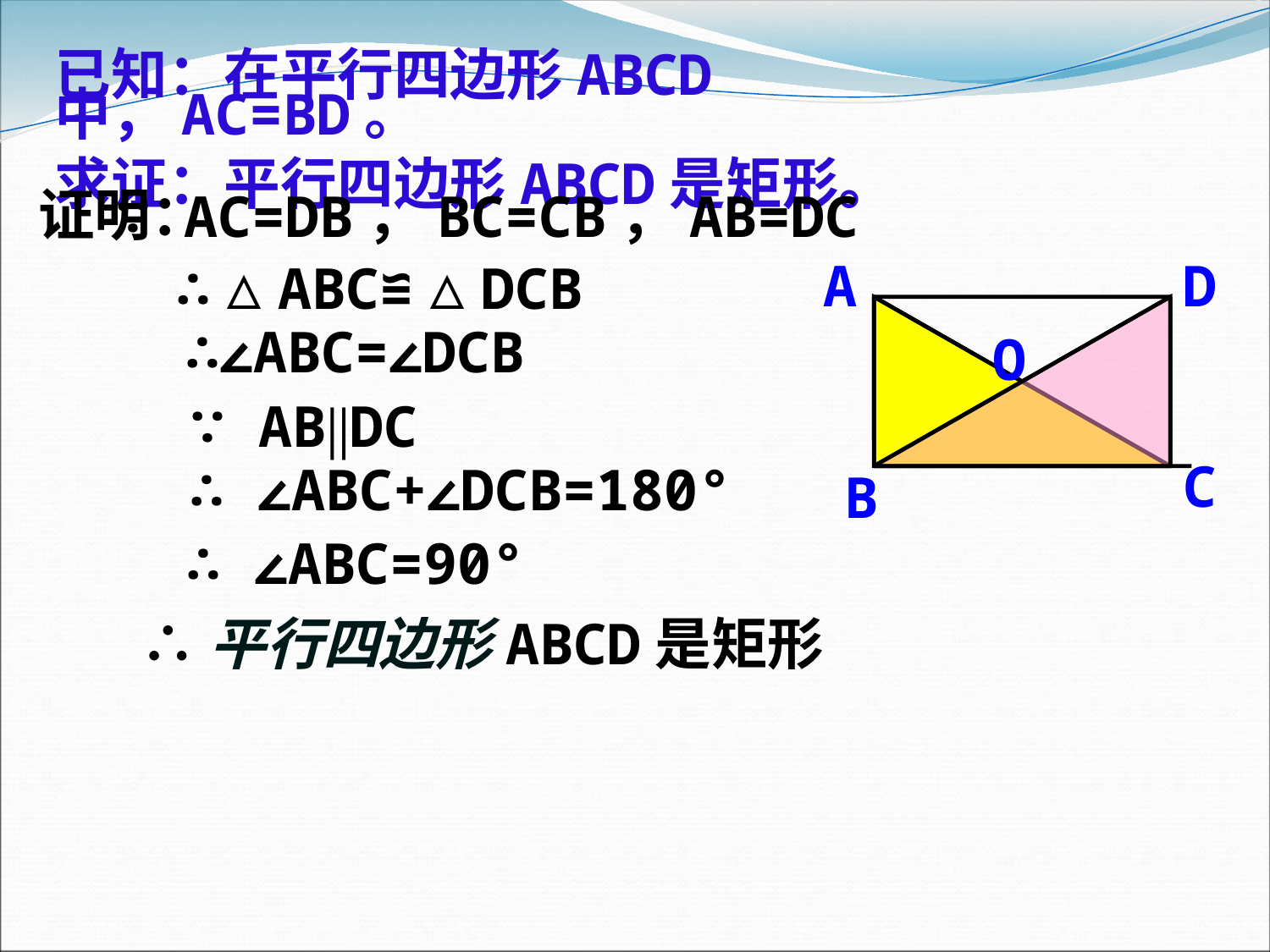

已知：在平行四边形ABCD中，AC=BD。
求证：平行四边形ABCD是矩形。
证明：
∵ AC=DB，BC=CB，AB=DC
A
D

O
C
B

∴△ABC≌△DCB

∴∠ABC=∠DCB
∵ AB∥DC
∴ ∠ABC+∠DCB=180°
∴ ∠ABC=90°
∴平行四边形ABCD是矩形